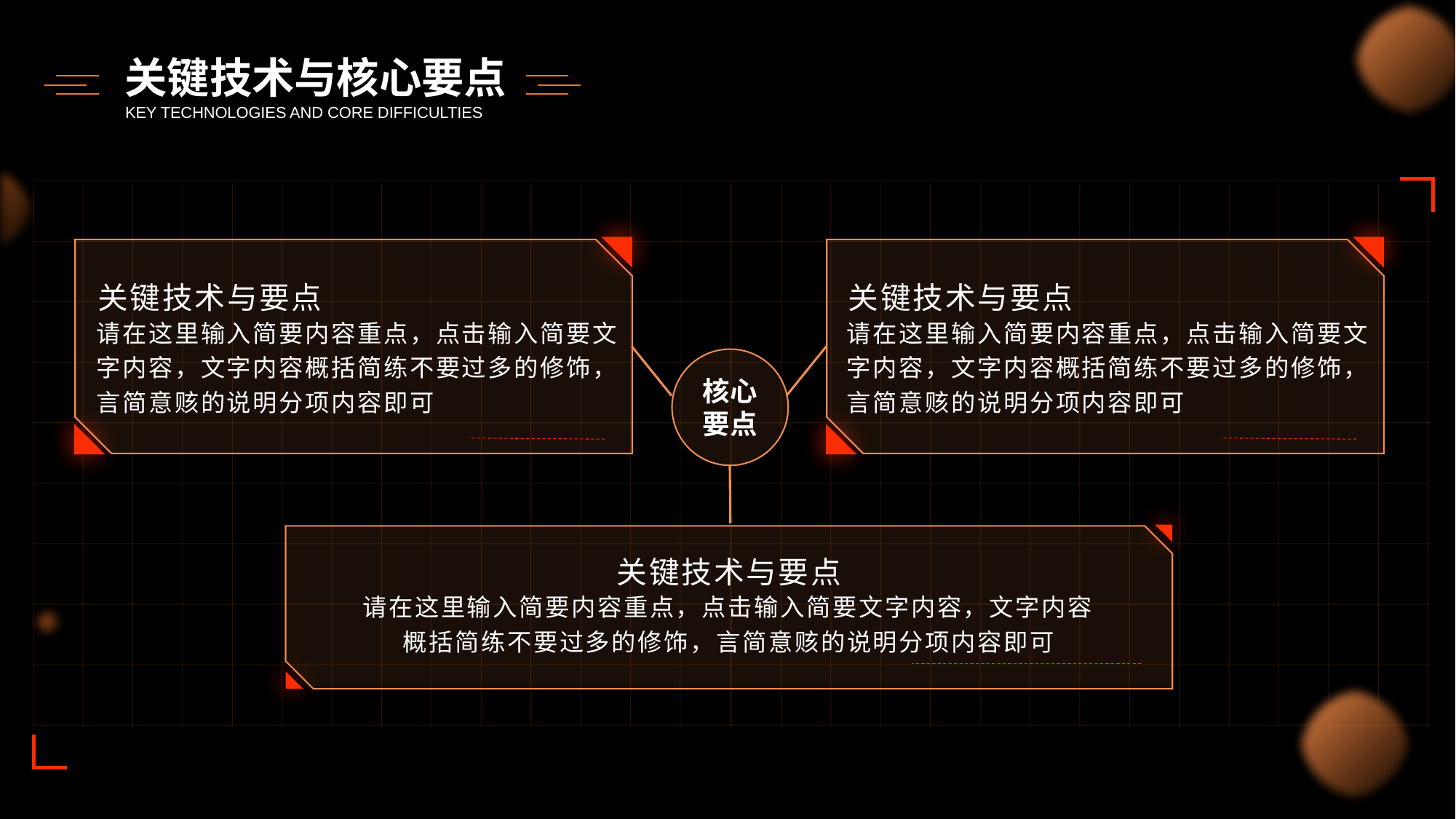

关键技术与核心要点
KEY TECHNOLOGIES AND CORE DIFFICULTIES

关键技术与要点
请在这里输入简要内容重点，点击输入简要文字内容，文字内容概括简练不要过多的修饰，言简意赅的说明分项内容即可
关键技术与要点
请在这里输入简要内容重点，点击输入简要文字内容，文字内容概括简练不要过多的修饰，言简意赅的说明分项内容即可
核心要点

关键技术与要点
请在这里输入简要内容重点，点击输入简要文字内容，文字内容概括简练不要过多的修饰，言简意赅的说明分项内容即可